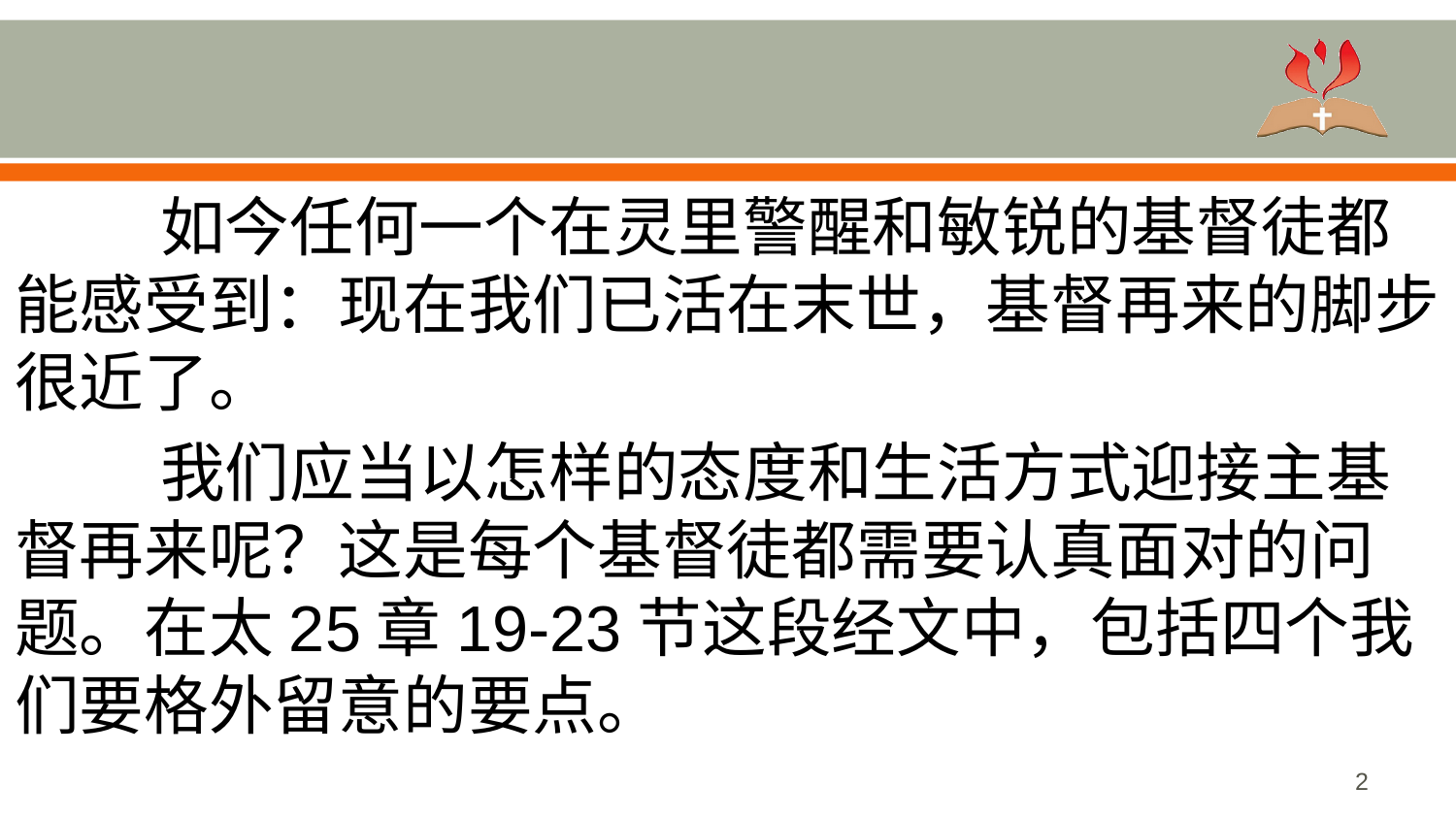

如今任何一个在灵里警醒和敏锐的基督徒都能感受到：现在我们已活在末世，基督再来的脚步很近了。
我们应当以怎样的态度和生活方式迎接主基督再来呢？这是每个基督徒都需要认真面对的问题。在太25章19-23节这段经文中，包括四个我们要格外留意的要点。

2